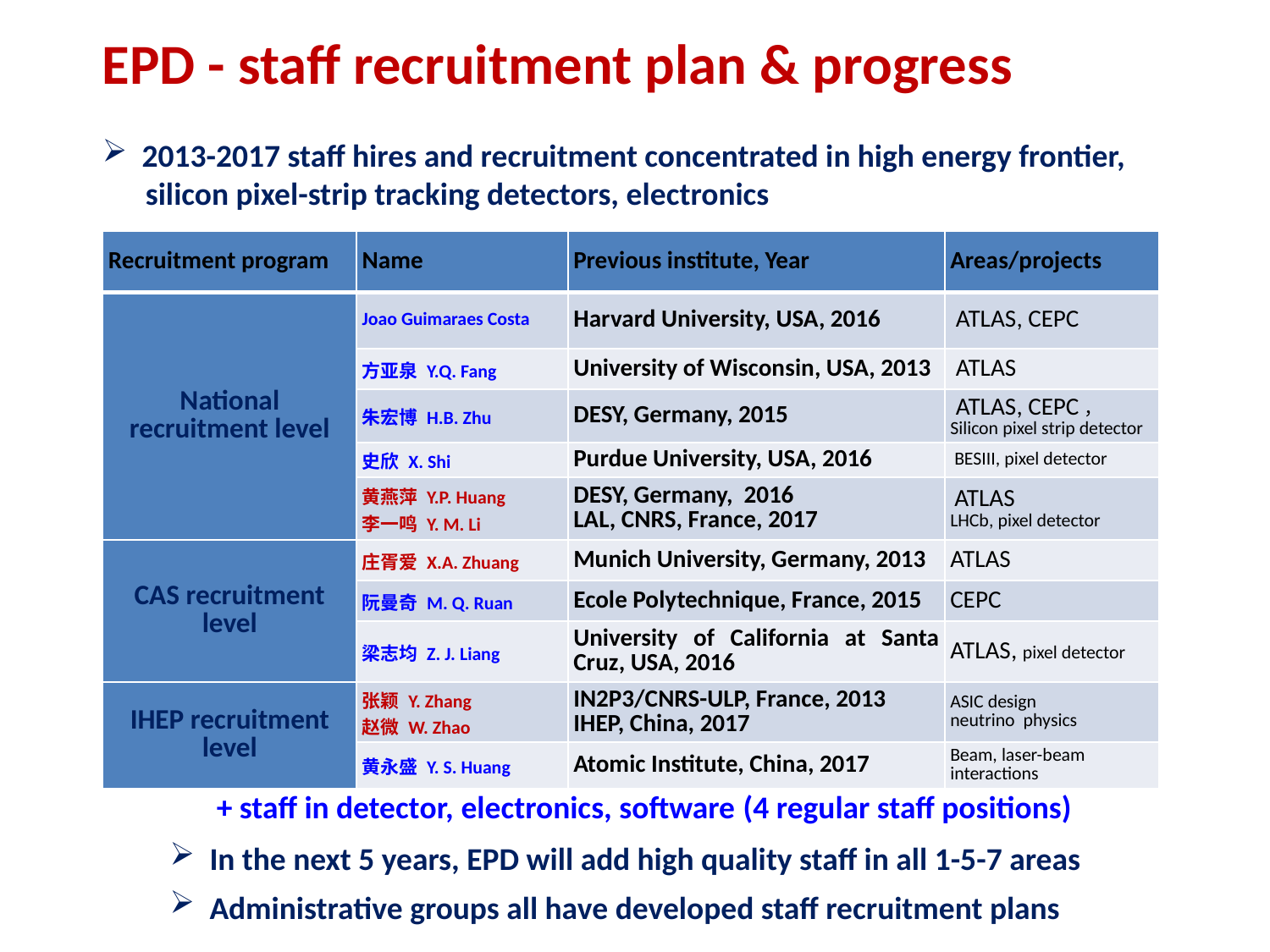

EPD - staff recruitment plan & progress
2013-2017 staff hires and recruitment concentrated in high energy frontier,
      silicon pixel-strip tracking detectors, electronics
| Recruitment program | Name | Previous institute, Year | Areas/projects |
| --- | --- | --- | --- |
| National recruitment level | Joao Guimaraes Costa | Harvard University, USA, 2016 | ATLAS, CEPC |
|  | 方亚泉 Y.Q. Fang | University of Wisconsin, USA, 2013 | ATLAS |
|  | 朱宏博 H.B. Zhu | DESY, Germany, 2015 | ATLAS, CEPC， Silicon pixel strip detector |
|  | 史欣 X. Shi | Purdue University, USA, 2016 | BESIII, pixel detector |
|  | 黄燕萍 Y.P. Huang 李一鸣 Y. M. Li | DESY, Germany, 2016 LAL, CNRS, France, 2017 | ATLAS LHCb, pixel detector |
| CAS recruitment level | 庄胥爱 X.A. Zhuang | Munich University, Germany, 2013 | ATLAS |
|  | 阮曼奇 M. Q. Ruan | Ecole Polytechnique, France, 2015 | CEPC |
|  | 梁志均 Z. J. Liang | University of California at Santa Cruz, USA, 2016 | ATLAS, pixel detector |
| IHEP recruitment level | 张颖 Y. Zhang 赵微 W. Zhao | IN2P3/CNRS-ULP, France, 2013 IHEP, China, 2017 | ASIC design neutrino physics |
|  | 黄永盛 Y. S. Huang | Atomic Institute, China, 2017 | Beam, laser-beam interactions |
+ staff in detector, electronics, software (4 regular staff positions)
In the next 5 years, EPD will add high quality staff in all 1-5-7 areas
Administrative groups all have developed staff recruitment plans